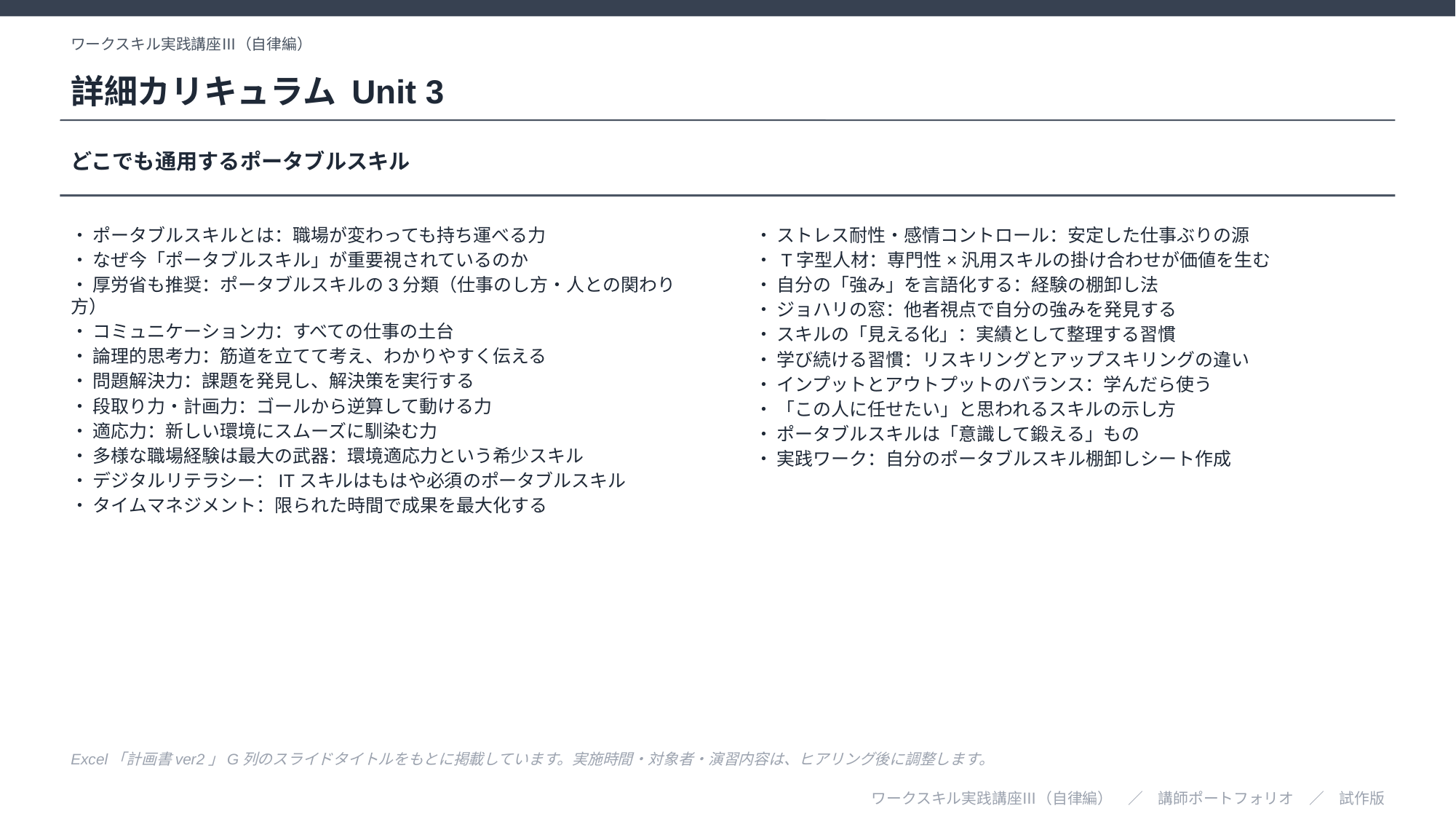

ワークスキル実践講座Ⅲ（自律編）
詳細カリキュラム Unit 3

どこでも通用するポータブルスキル

・ ポータブルスキルとは：職場が変わっても持ち運べる力
・ なぜ今「ポータブルスキル」が重要視されているのか
・ 厚労省も推奨：ポータブルスキルの3分類（仕事のし方・人との関わり方）
・ コミュニケーション力：すべての仕事の土台
・ 論理的思考力：筋道を立てて考え、わかりやすく伝える
・ 問題解決力：課題を発見し、解決策を実行する
・ 段取り力・計画力：ゴールから逆算して動ける力
・ 適応力：新しい環境にスムーズに馴染む力
・ 多様な職場経験は最大の武器：環境適応力という希少スキル
・ デジタルリテラシー：ITスキルはもはや必須のポータブルスキル
・ タイムマネジメント：限られた時間で成果を最大化する
・ ストレス耐性・感情コントロール：安定した仕事ぶりの源
・ T字型人材：専門性×汎用スキルの掛け合わせが価値を生む
・ 自分の「強み」を言語化する：経験の棚卸し法
・ ジョハリの窓：他者視点で自分の強みを発見する
・ スキルの「見える化」：実績として整理する習慣
・ 学び続ける習慣：リスキリングとアップスキリングの違い
・ インプットとアウトプットのバランス：学んだら使う
・ 「この人に任せたい」と思われるスキルの示し方
・ ポータブルスキルは「意識して鍛える」もの
・ 実践ワーク：自分のポータブルスキル棚卸しシート作成
Excel「計画書ver2」G列のスライドタイトルをもとに掲載しています。実施時間・対象者・演習内容は、ヒアリング後に調整します。
ワークスキル実践講座Ⅲ（自律編）　／　講師ポートフォリオ　／　試作版